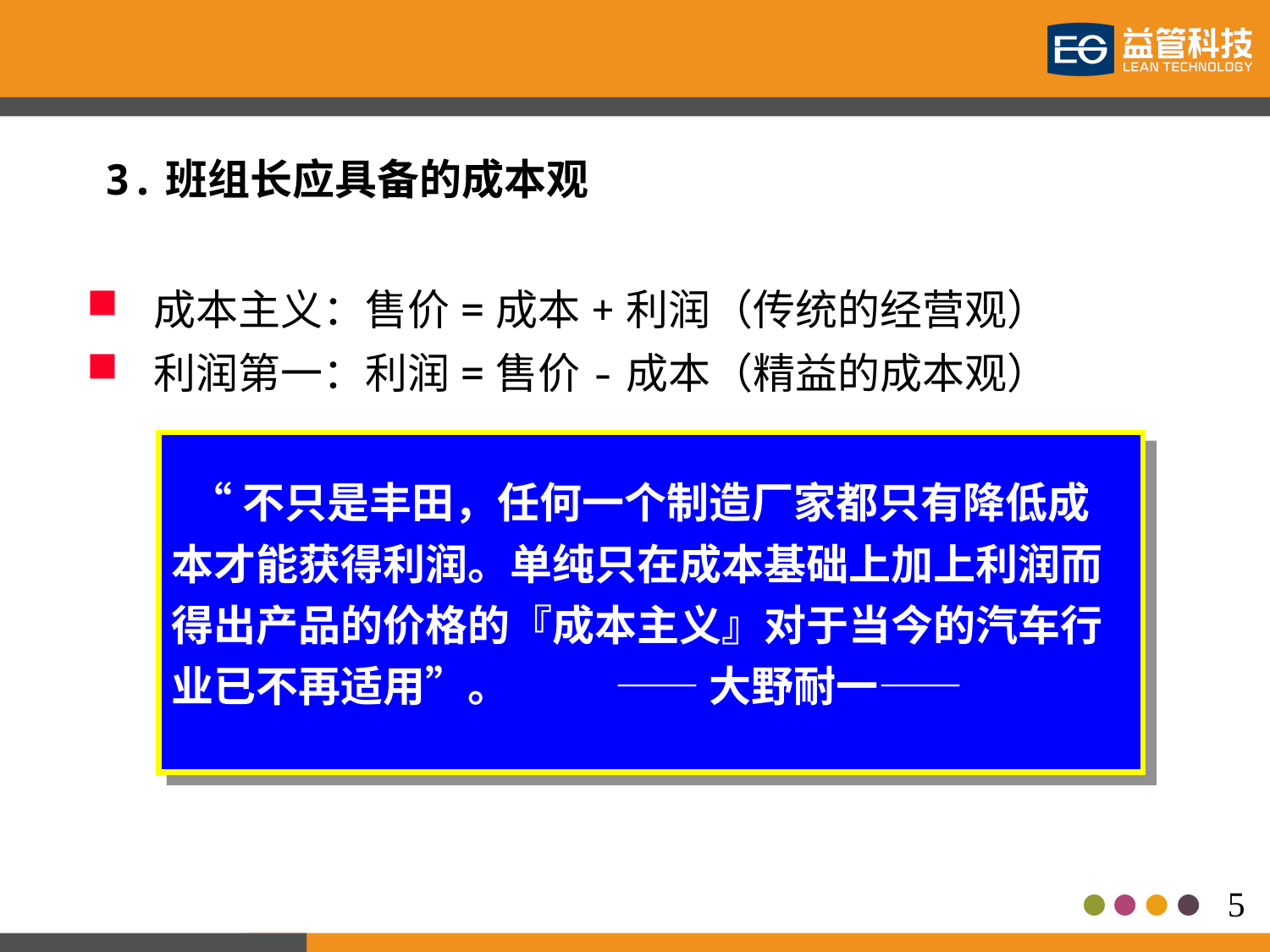

3.班组长应具备的成本观
成本主义：售价=成本+利润（传统的经营观）
利润第一：利润=售价-成本（精益的成本观）

  “不只是丰田，任何一个制造厂家都只有降低成
本才能获得利润。单纯只在成本基础上加上利润而
得出产品的价格的『成本主义』对于当今的汽车行
业已不再适用”。           —— 大野耐一——